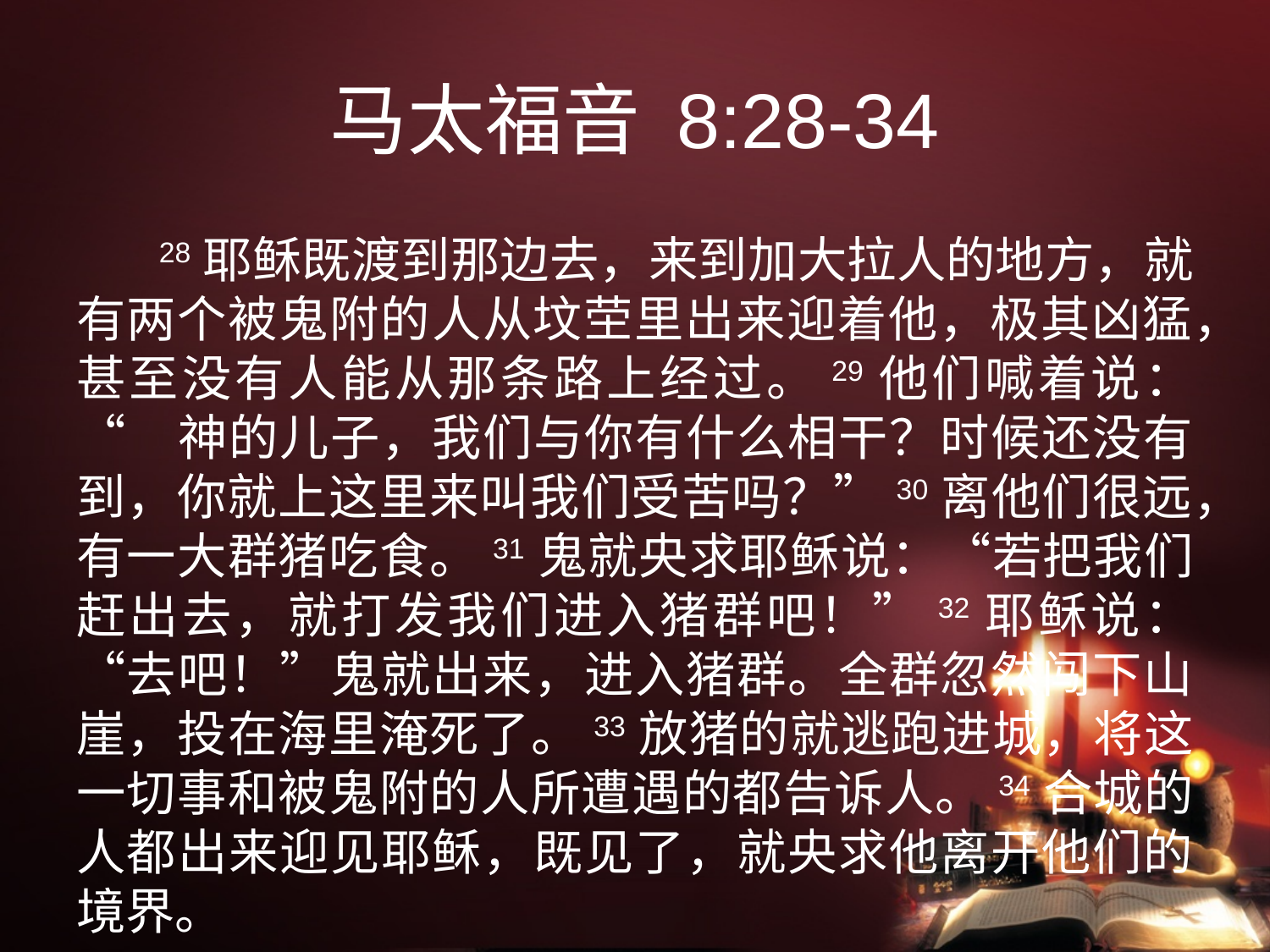

# 马太福音 8:28-34
          28耶稣既渡到那边去，来到加大拉人的地方，就有两个被鬼附的人从坟茔里出来迎着他，极其凶猛，甚至没有人能从那条路上经过。29他们喊着说：“　神的儿子，我们与你有什么相干？时候还没有到，你就上这里来叫我们受苦吗？”30离他们很远，有一大群猪吃食。31鬼就央求耶稣说：“若把我们赶出去，就打发我们进入猪群吧！”32耶稣说：“去吧！”鬼就出来，进入猪群。全群忽然闯下山崖，投在海里淹死了。33放猪的就逃跑进城，将这一切事和被鬼附的人所遭遇的都告诉人。34合城的人都出来迎见耶稣，既见了，就央求他离开他们的境界。